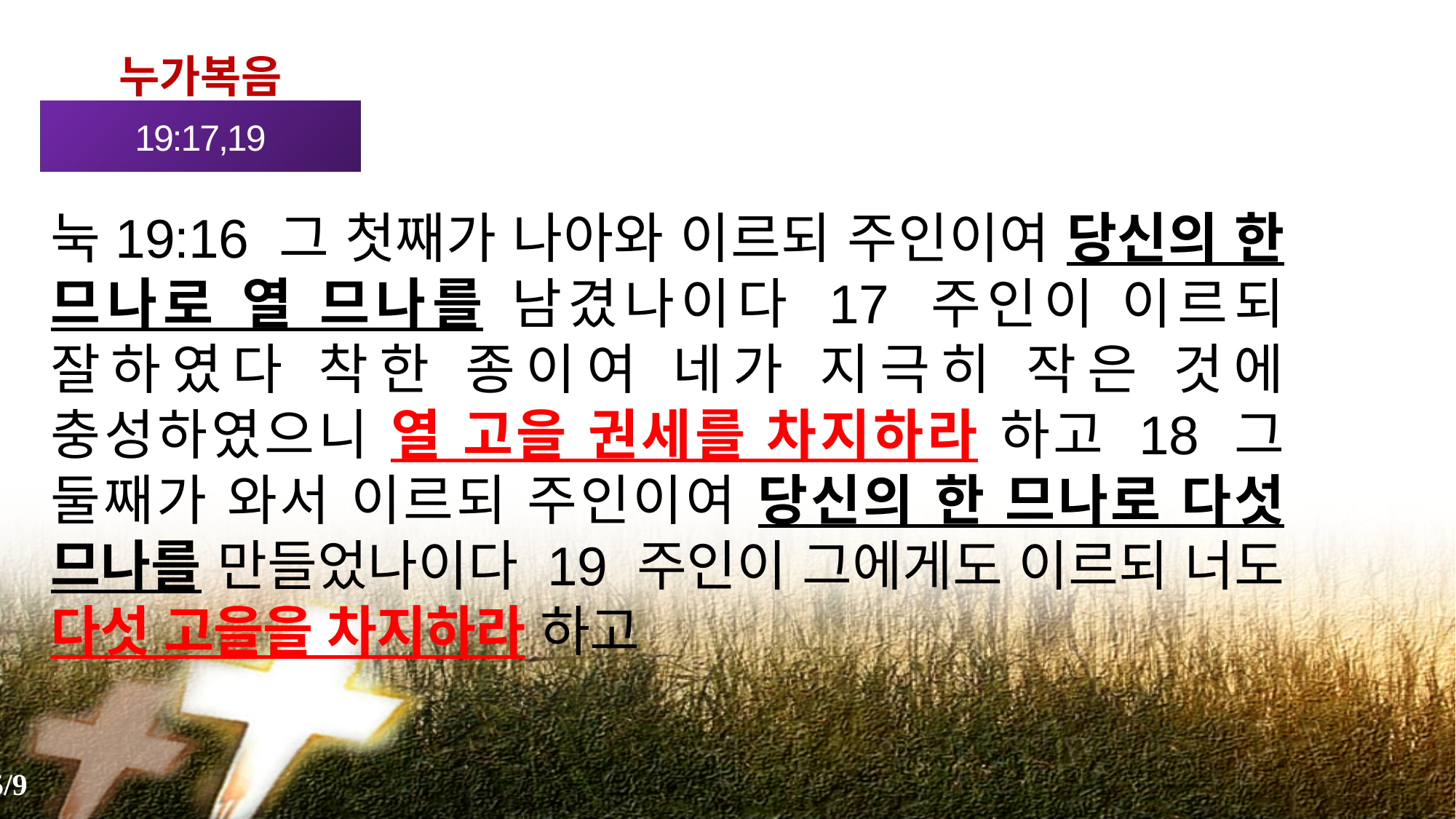

누가복음

19:17,19
눅19:16 그 첫째가 나아와 이르되 주인이여 당신의 한 므나로 열 므나를 남겼나이다 17 주인이 이르되 잘하였다 착한 종이여 네가 지극히 작은 것에 충성하였으니 열 고을 권세를 차지하라 하고 18 그 둘째가 와서 이르되 주인이여 당신의 한 므나로 다섯 므나를 만들었나이다 19 주인이 그에게도 이르되 너도 다섯 고을을 차지하라 하고